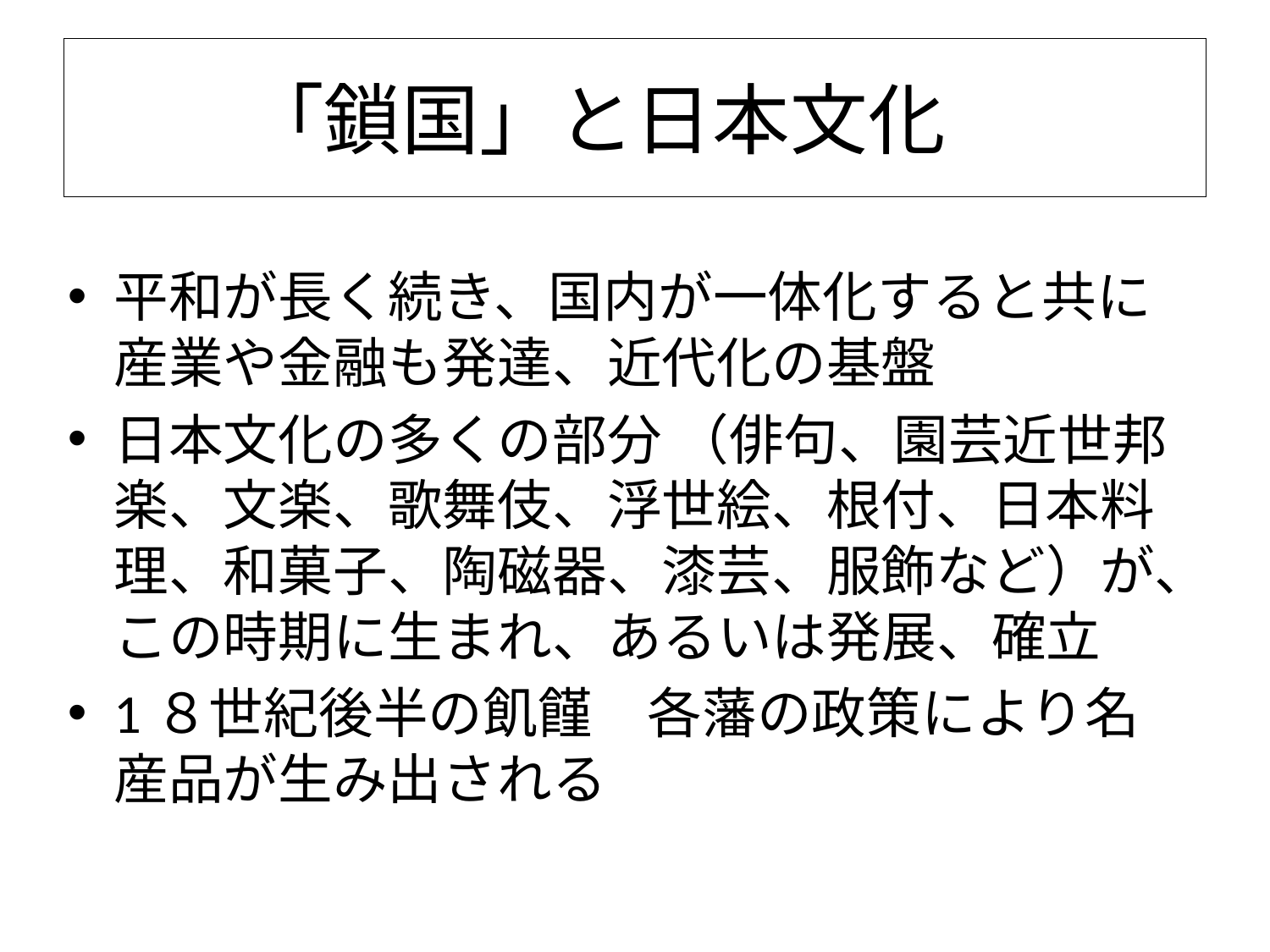

# 「鎖国」と日本文化
平和が長く続き、国内が一体化すると共に産業や金融も発達、近代化の基盤
日本文化の多くの部分 （俳句、園芸近世邦楽、文楽、歌舞伎、浮世絵、根付、日本料理、和菓子、陶磁器、漆芸、服飾など）が、この時期に生まれ、あるいは発展、確立
1８世紀後半の飢饉　各藩の政策により名産品が生み出される